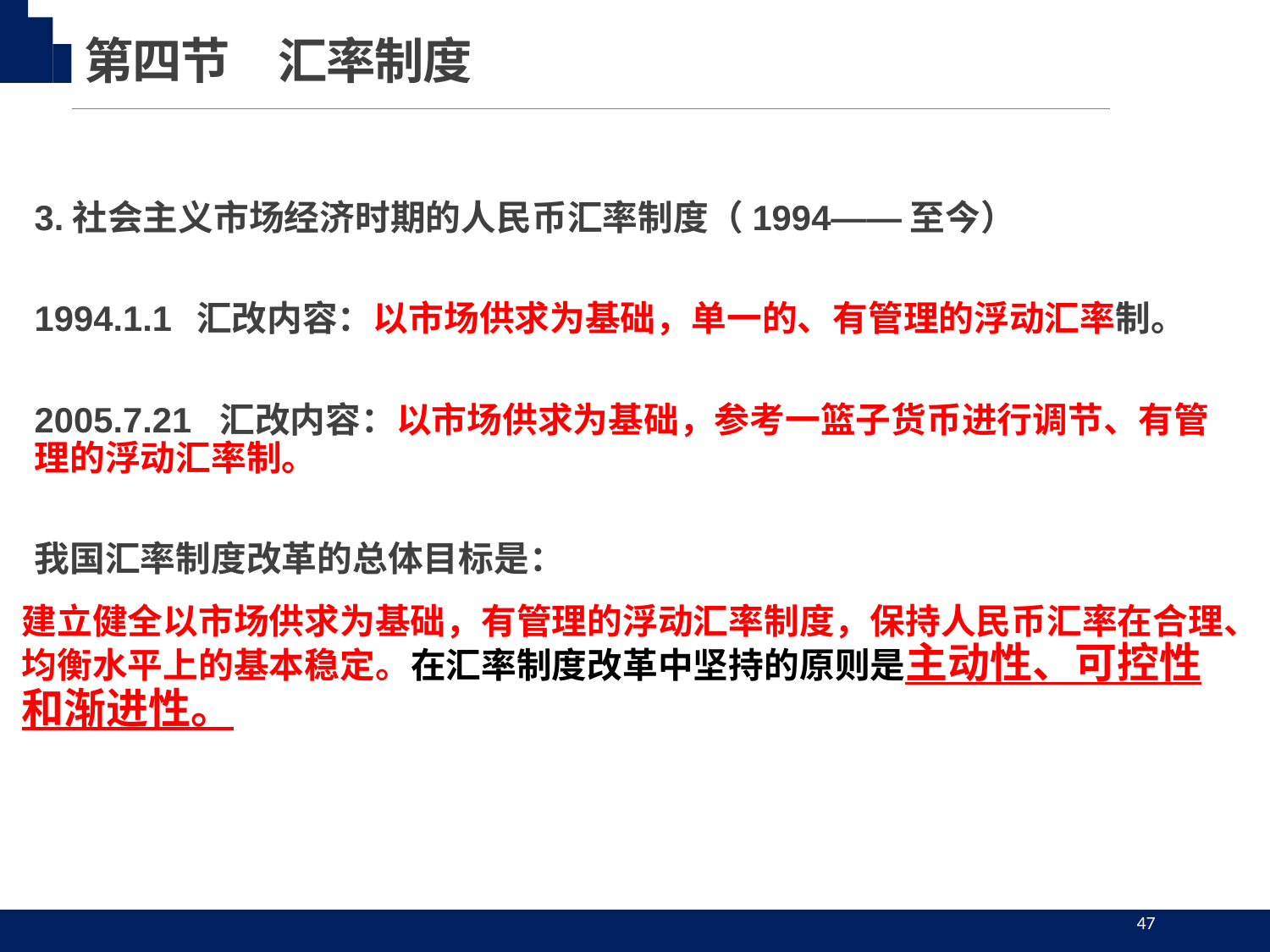

第四节　汇率制度
3.社会主义市场经济时期的人民币汇率制度（1994——至今）
1994.1.1  汇改内容：以市场供求为基础，单一的、有管理的浮动汇率制。
2005.7.21  汇改内容：以市场供求为基础，参考一篮子货币进行调节、有管理的浮动汇率制。
我国汇率制度改革的总体目标是：
建立健全以市场供求为基础，有管理的浮动汇率制度，保持人民币汇率在合理、均衡水平上的基本稳定。在汇率制度改革中坚持的原则是主动性、可控性和渐进性。
47